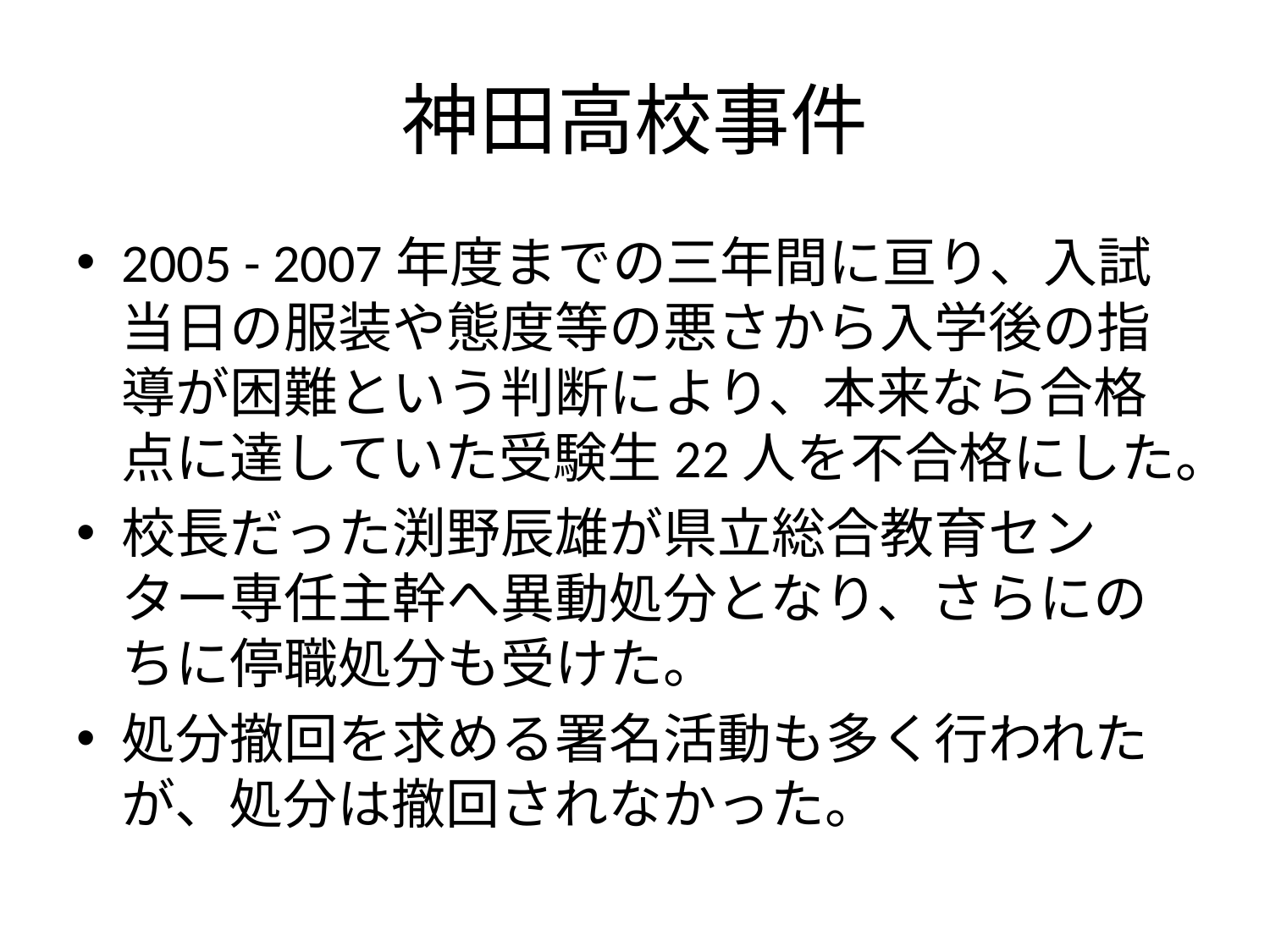

# 神田高校事件
2005 - 2007年度までの三年間に亘り、入試当日の服装や態度等の悪さから入学後の指導が困難という判断により、本来なら合格点に達していた受験生22人を不合格にした。
校長だった渕野辰雄が県立総合教育センター専任主幹へ異動処分となり、さらにのちに停職処分も受けた。
処分撤回を求める署名活動も多く行われたが、処分は撤回されなかった。